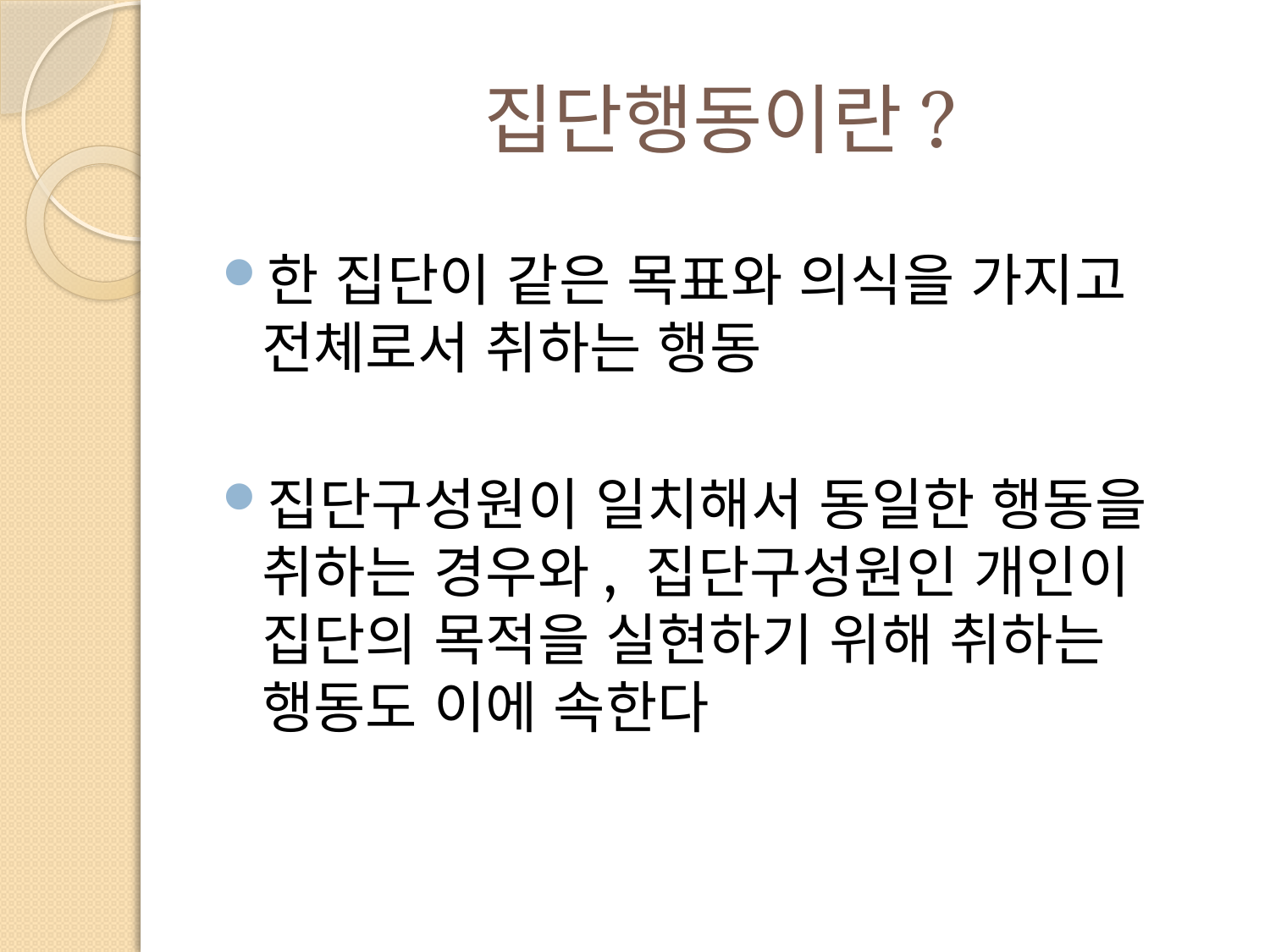

# 집단행동이란?
한 집단이 같은 목표와 의식을 가지고 전체로서 취하는 행동

집단구성원이 일치해서 동일한 행동을 취하는 경우와, 집단구성원인 개인이 집단의 목적을 실현하기 위해 취하는 행동도 이에 속한다